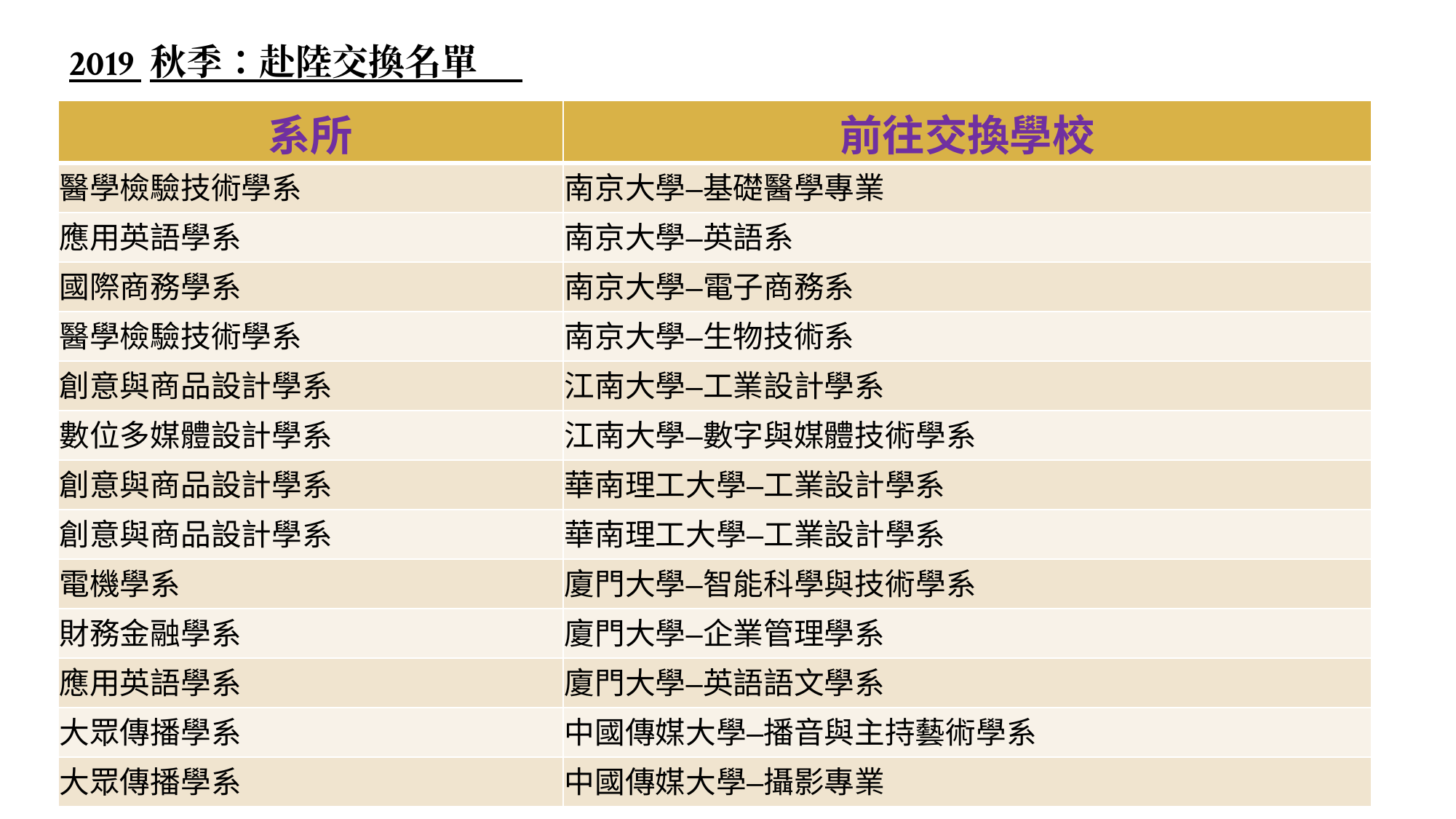

2019 秋季：赴陸交換名單
| 系所 | 前往交換學校 |
| --- | --- |
| 醫學檢驗技術學系 | 南京大學–基礎醫學專業 |
| 應用英語學系 | 南京大學–英語系 |
| 國際商務學系 | 南京大學–電子商務系 |
| 醫學檢驗技術學系 | 南京大學–生物技術系 |
| 創意與商品設計學系 | 江南大學–工業設計學系 |
| 數位多媒體設計學系 | 江南大學–數字與媒體技術學系 |
| 創意與商品設計學系 | 華南理工大學–工業設計學系 |
| 創意與商品設計學系 | 華南理工大學–工業設計學系 |
| 電機學系 | 廈門大學–智能科學與技術學系 |
| 財務金融學系 | 廈門大學–企業管理學系 |
| 應用英語學系 | 廈門大學–英語語文學系 |
| 大眾傳播學系 | 中國傳媒大學–播音與主持藝術學系 |
| 大眾傳播學系 | 中國傳媒大學–攝影專業 |
29